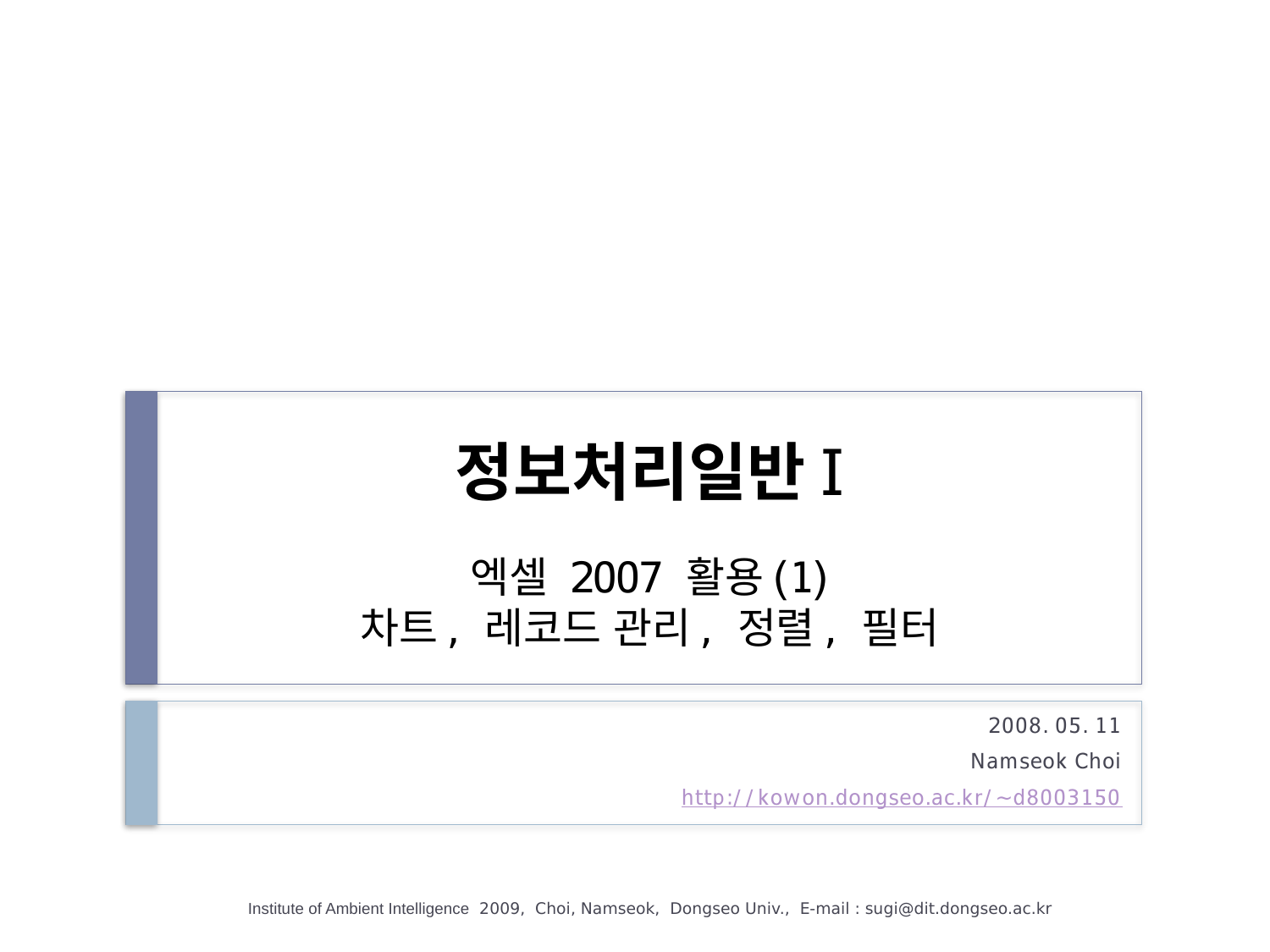

# 정보처리일반I 엑셀 2007 활용(1) 차트, 레코드 관리, 정렬, 필터
2008. 05. 11
Namseok Choi
http://kowon.dongseo.ac.kr/~d8003150